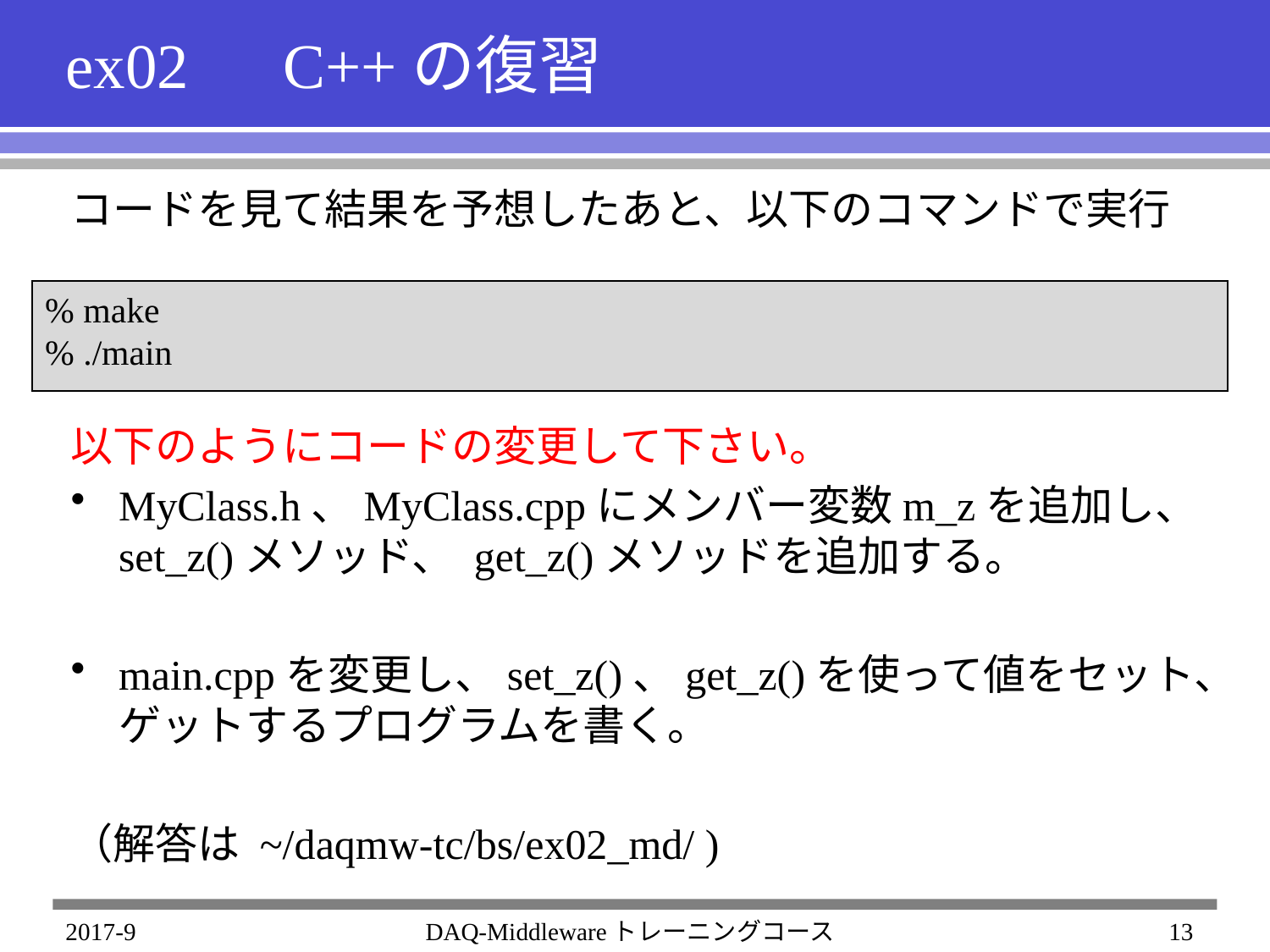

# ex02　C++の復習
コードを見て結果を予想したあと、以下のコマンドで実行

以下のようにコードの変更して下さい。
MyClass.h、MyClass.cppにメンバー変数m_zを追加し、set_z()メソッド、 get_z()メソッドを追加する。

main.cppを変更し、set_z()、get_z()を使って値をセット、ゲットするプログラムを書く。

（解答は ~/daqmw-tc/bs/ex02_md/ )
% make
% ./main
2017-9
DAQ-Middlewareトレーニングコース
13